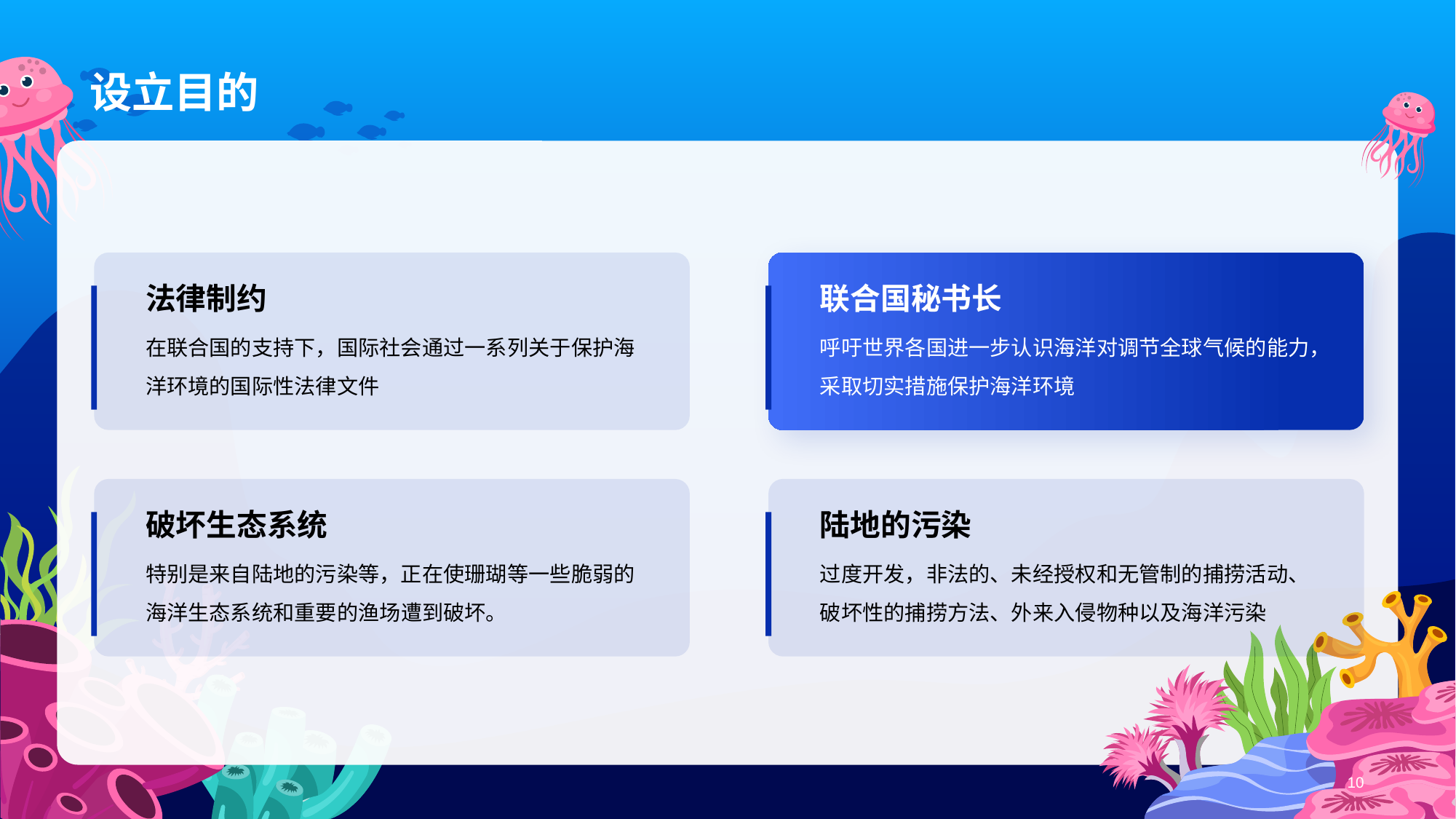

# 设立目的
在联合国的支持下，国际社会通过一系列关于保护海洋环境的国际性法律文件
法律制约

呼吁世界各国进一步认识海洋对调节全球气候的能力，采取切实措施保护海洋环境
联合国秘书长

特别是来自陆地的污染等，正在使珊瑚等一些脆弱的海洋生态系统和重要的渔场遭到破坏。
破坏生态系统

过度开发，非法的、未经授权和无管制的捕捞活动、破坏性的捕捞方法、外来入侵物种以及海洋污染
陆地的污染

10